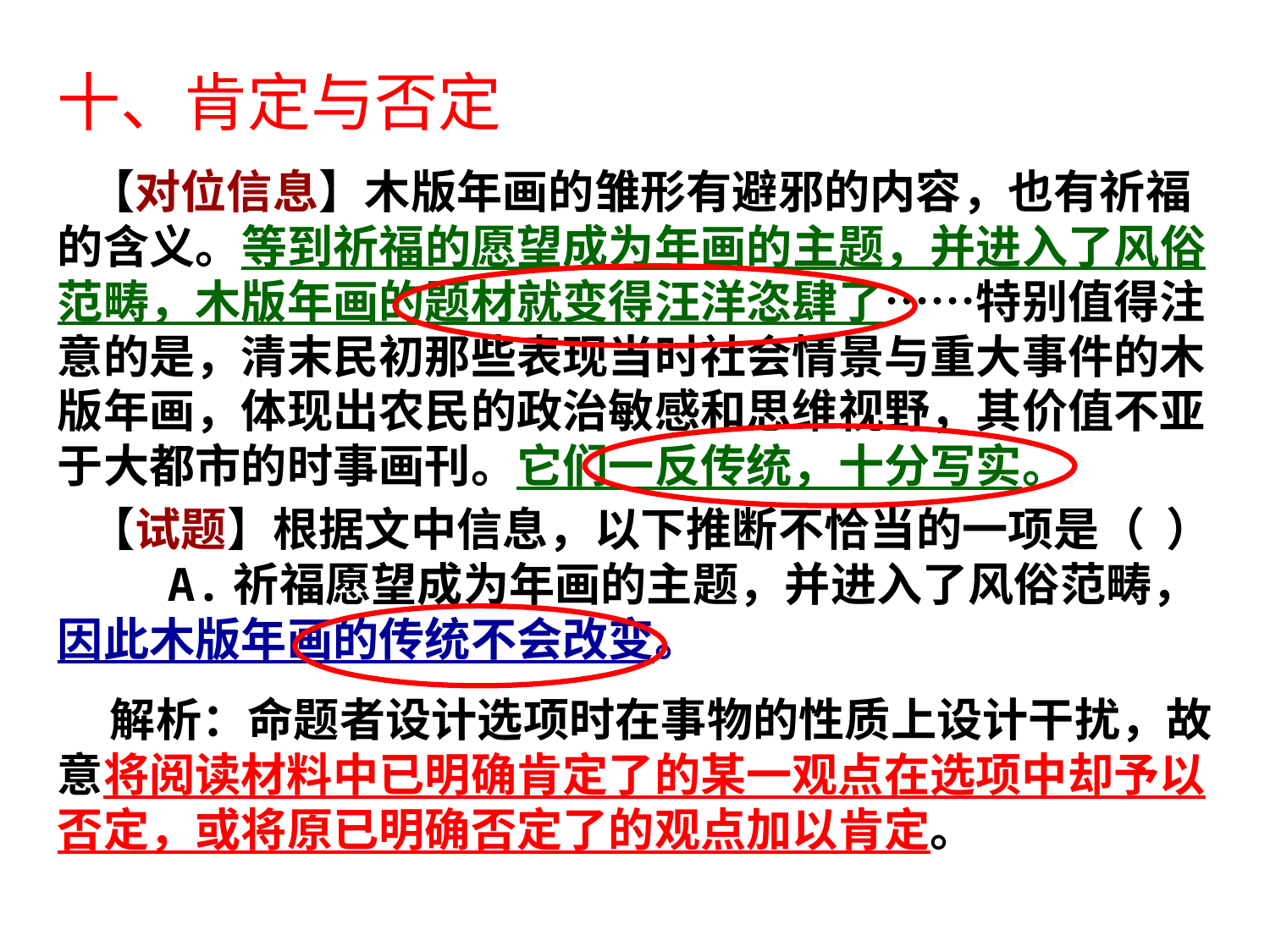

十、肯定与否定
  【对位信息】木版年画的雏形有避邪的内容，也有祈福的含义。等到祈福的愿望成为年画的主题，并进入了风俗范畴，木版年画的题材就变得汪洋恣肆了……特别值得注意的是，清末民初那些表现当时社会情景与重大事件的木版年画，体现出农民的政治敏感和思维视野，其价值不亚于大都市的时事画刊。它们一反传统，十分写实。

  【试题】根据文中信息，以下推断不恰当的一项是（  ）
    A.祈福愿望成为年画的主题，并进入了风俗范畴，因此木版年画的传统不会改变。

    解析：命题者设计选项时在事物的性质上设计干扰，故意将阅读材料中已明确肯定了的某一观点在选项中却予以否定，或将原已明确否定了的观点加以肯定。